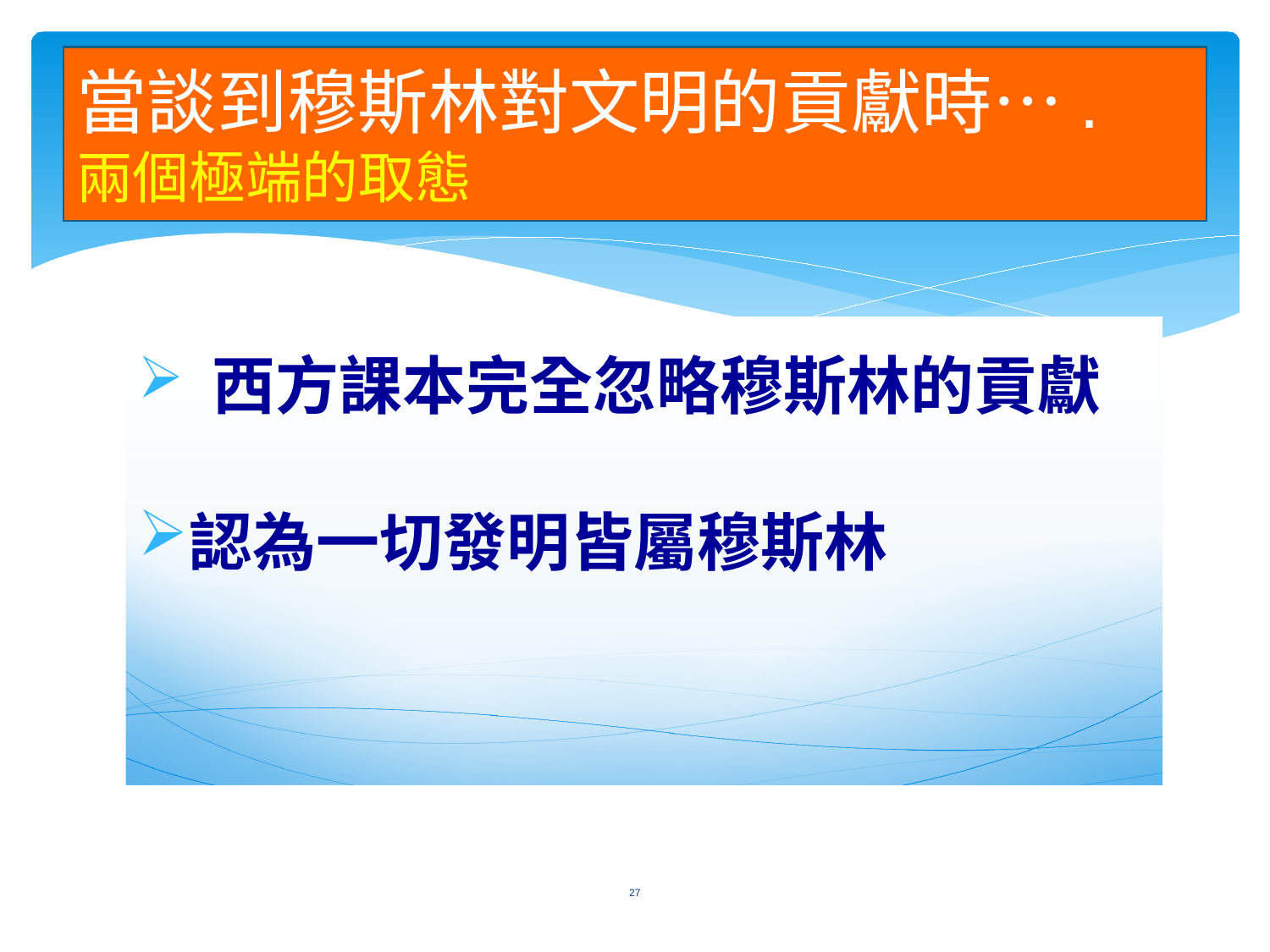

當談到穆斯林對文明的貢獻時….
兩個極端的取態
 西方課本完全忽略穆斯林的貢獻
認為一切發明皆屬穆斯林

27